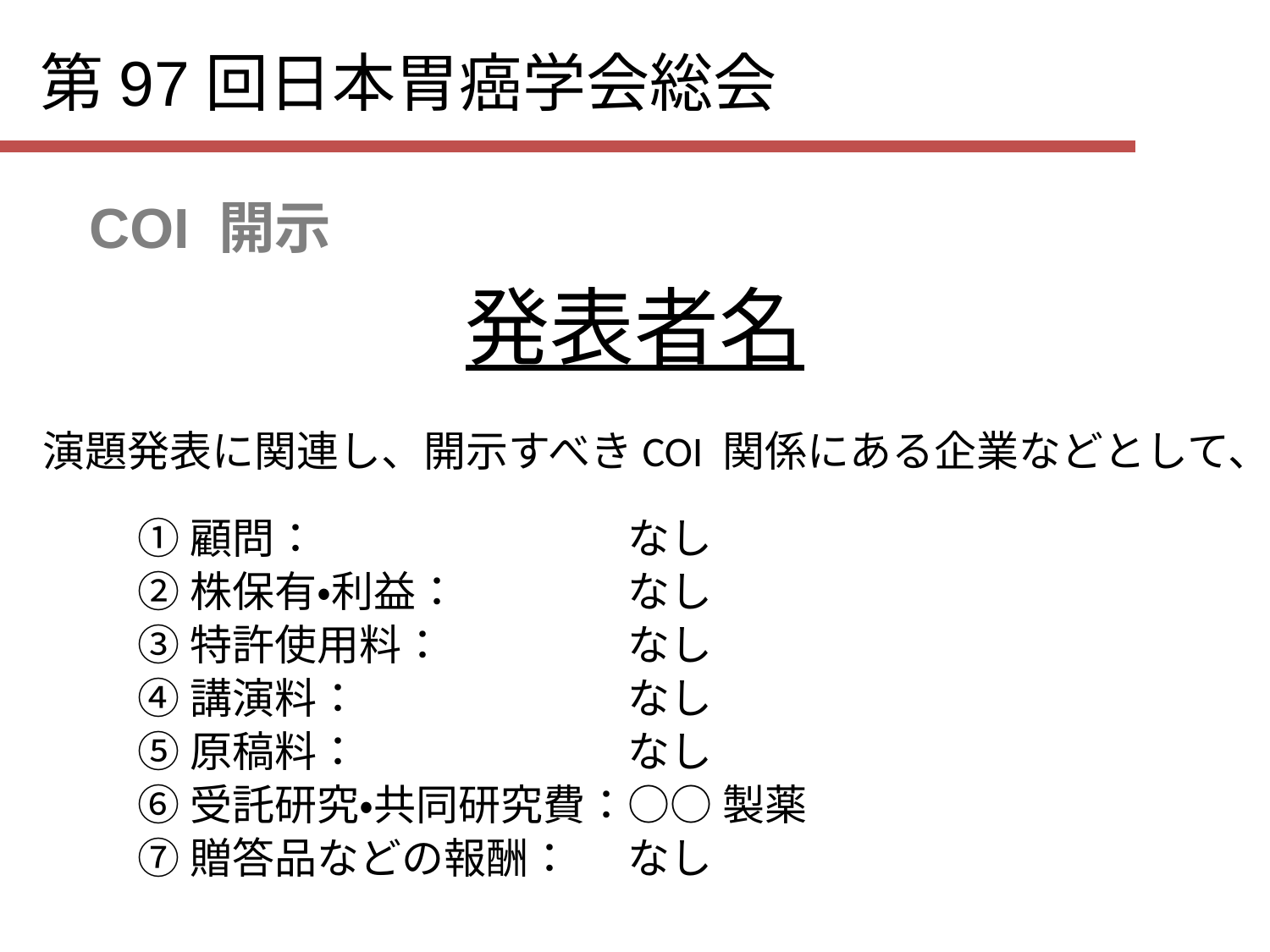

第97回日本胃癌学会総会
COI 開示
発表者名
演題発表に関連し、開示すべきCOI 関係にある企業などとして、
①顧問：
②株保有・利益：
③特許使用料：
④講演料：
⑤原稿料：
⑥受託研究・共同研究費：
⑦贈答品などの報酬：
なし
なし
なし
なし
なし
○○製薬
なし